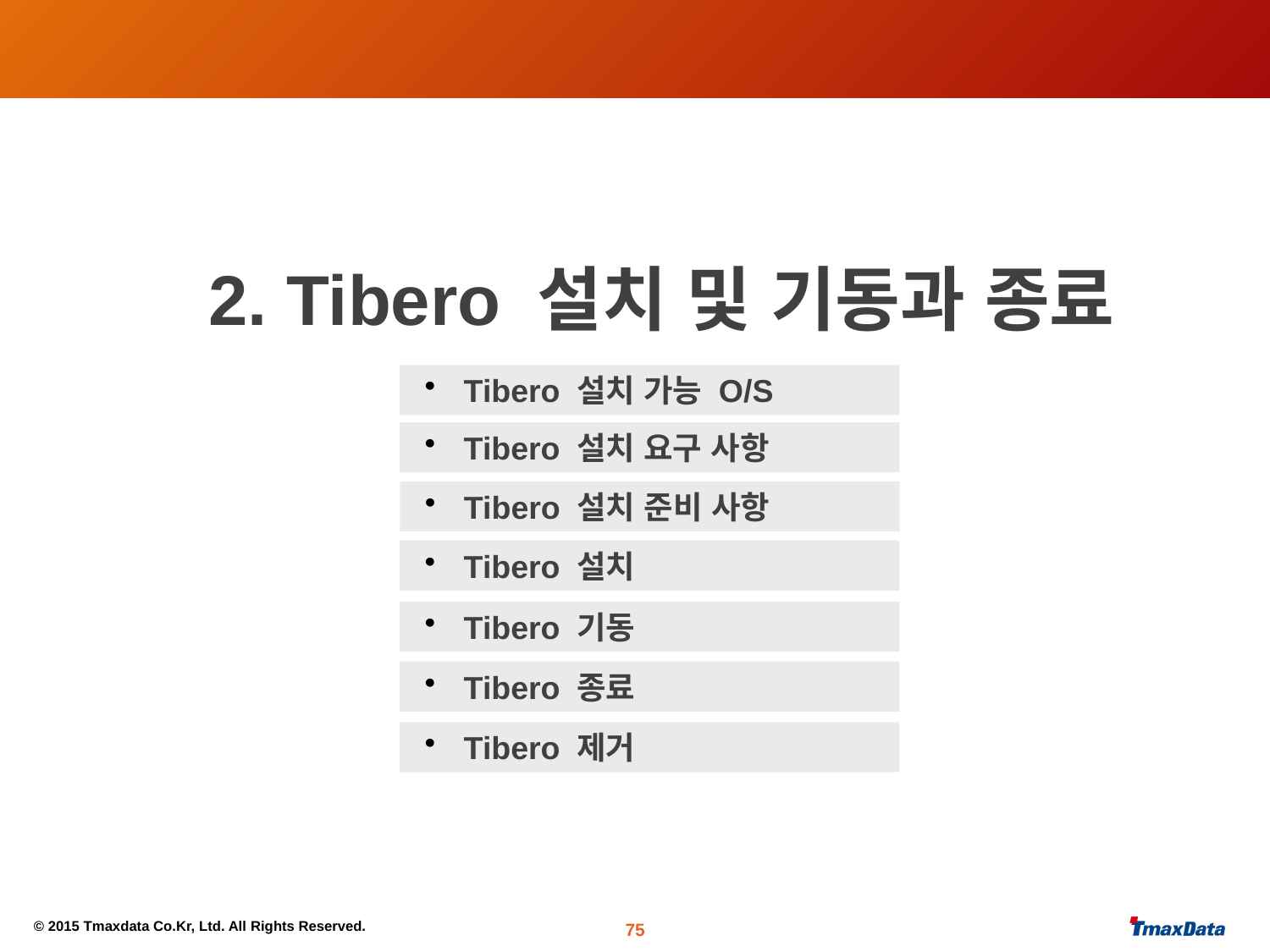

#
2. Tibero 설치 및 기동과 종료
 Tibero 설치 가능 O/S
 Tibero 설치 요구 사항
 Tibero 설치 준비 사항
 Tibero 설치
 Tibero 기동
 Tibero 종료
 Tibero 제거